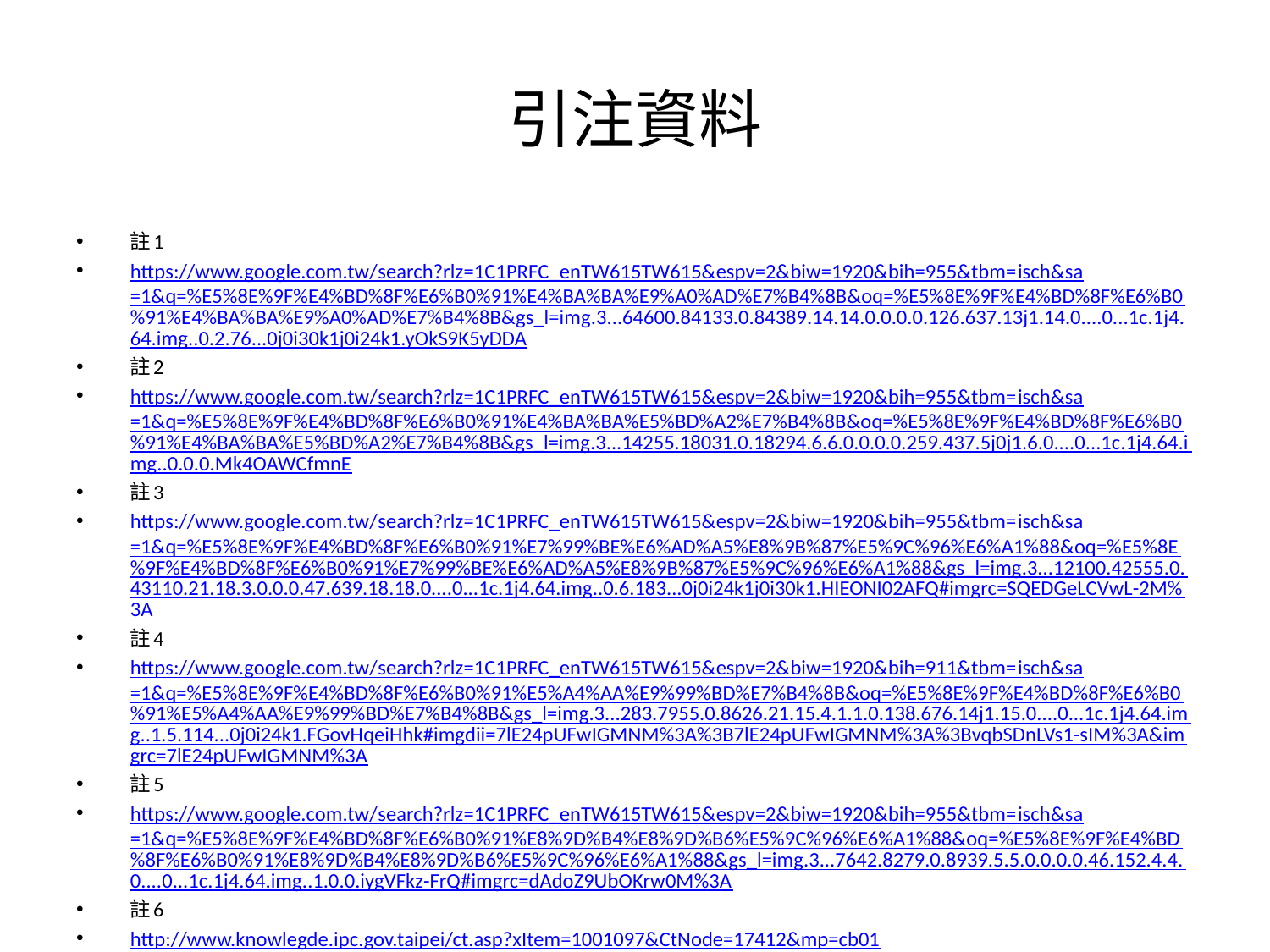

# 引注資料
註1
https://www.google.com.tw/search?rlz=1C1PRFC_enTW615TW615&espv=2&biw=1920&bih=955&tbm=isch&sa=1&q=%E5%8E%9F%E4%BD%8F%E6%B0%91%E4%BA%BA%E9%A0%AD%E7%B4%8B&oq=%E5%8E%9F%E4%BD%8F%E6%B0%91%E4%BA%BA%E9%A0%AD%E7%B4%8B&gs_l=img.3...64600.84133.0.84389.14.14.0.0.0.0.126.637.13j1.14.0....0...1c.1j4.64.img..0.2.76...0j0i30k1j0i24k1.yOkS9K5yDDA
註2
https://www.google.com.tw/search?rlz=1C1PRFC_enTW615TW615&espv=2&biw=1920&bih=955&tbm=isch&sa=1&q=%E5%8E%9F%E4%BD%8F%E6%B0%91%E4%BA%BA%E5%BD%A2%E7%B4%8B&oq=%E5%8E%9F%E4%BD%8F%E6%B0%91%E4%BA%BA%E5%BD%A2%E7%B4%8B&gs_l=img.3...14255.18031.0.18294.6.6.0.0.0.0.259.437.5j0j1.6.0....0...1c.1j4.64.img..0.0.0.Mk4OAWCfmnE
註3
https://www.google.com.tw/search?rlz=1C1PRFC_enTW615TW615&espv=2&biw=1920&bih=955&tbm=isch&sa=1&q=%E5%8E%9F%E4%BD%8F%E6%B0%91%E7%99%BE%E6%AD%A5%E8%9B%87%E5%9C%96%E6%A1%88&oq=%E5%8E%9F%E4%BD%8F%E6%B0%91%E7%99%BE%E6%AD%A5%E8%9B%87%E5%9C%96%E6%A1%88&gs_l=img.3...12100.42555.0.43110.21.18.3.0.0.0.47.639.18.18.0....0...1c.1j4.64.img..0.6.183...0j0i24k1j0i30k1.HIEONI02AFQ#imgrc=SQEDGeLCVwL-2M%3A
註4
https://www.google.com.tw/search?rlz=1C1PRFC_enTW615TW615&espv=2&biw=1920&bih=911&tbm=isch&sa=1&q=%E5%8E%9F%E4%BD%8F%E6%B0%91%E5%A4%AA%E9%99%BD%E7%B4%8B&oq=%E5%8E%9F%E4%BD%8F%E6%B0%91%E5%A4%AA%E9%99%BD%E7%B4%8B&gs_l=img.3...283.7955.0.8626.21.15.4.1.1.0.138.676.14j1.15.0....0...1c.1j4.64.img..1.5.114...0j0i24k1.FGovHqeiHhk#imgdii=7lE24pUFwIGMNM%3A%3B7lE24pUFwIGMNM%3A%3BvqbSDnLVs1-sIM%3A&imgrc=7lE24pUFwIGMNM%3A
註5
https://www.google.com.tw/search?rlz=1C1PRFC_enTW615TW615&espv=2&biw=1920&bih=955&tbm=isch&sa=1&q=%E5%8E%9F%E4%BD%8F%E6%B0%91%E8%9D%B4%E8%9D%B6%E5%9C%96%E6%A1%88&oq=%E5%8E%9F%E4%BD%8F%E6%B0%91%E8%9D%B4%E8%9D%B6%E5%9C%96%E6%A1%88&gs_l=img.3...7642.8279.0.8939.5.5.0.0.0.0.46.152.4.4.0....0...1c.1j4.64.img..1.0.0.iygVFkz-FrQ#imgrc=dAdoZ9UbOKrw0M%3A
註6
http://www.knowlegde.ipc.gov.taipei/ct.asp?xItem=1001097&CtNode=17412&mp=cb01
註7
https://www.google.com.tw/search?safe=off&rlz=1C1PRFC_enTW615TW615&espv=2&biw=1920&bih=911&tbm=isch&sa=1&q=%E6%8E%92%E7%81%A3%E6%97%8F%E7%B6%B4%E7%8F%A0&oq=%E6%8E%92%E7%81%A3%E6%97%8F%E7%B6%B4%E7%8F%A0&gs_l=img.3...349360.349360.0.349942.1.1.0.0.0.0.0.0..0.0....0...1c.1.64.img..1.0.0.FFt5Rd4bf6s#imgrc=mYdznUkeKR6LGM%3A
註8
https://www.google.com.tw/search?q=%E6%8E%92%E7%81%A3%E6%97%8F%E5%A4%BE%E7%B9%94&safe=off&rlz=1C1PRFC_enTW615TW615&espv=2&biw=1920&bih=911&source=lnms&tbm=isch&sa=X&ved=0ahUKEwiEyKDdx5jQAhWJi7wKHUphDoAQ_AUICCgB#imgrc=ohSqEu8OTZurkM%3A